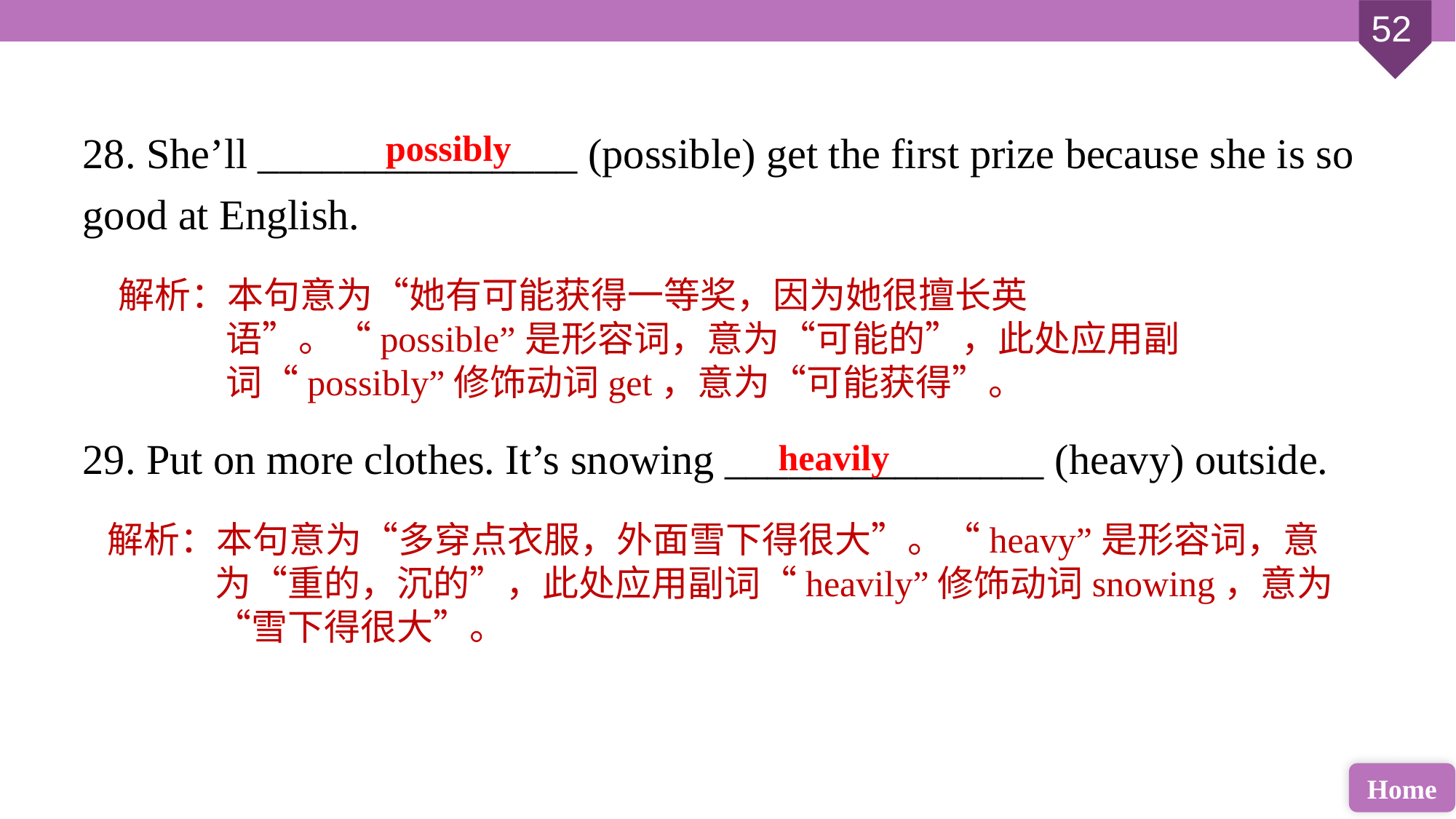

28. She’ll _______________ (possible) get the first prize because she is so good at English.

29. Put on more clothes. It’s snowing _______________ (heavy) outside.
possibly
解析：本句意为“她有可能获得一等奖，因为她很擅长英语”。“possible”是形容词，意为“可能的”，此处应用副词“possibly”修饰动词get，意为“可能获得”。
heavily
解析：本句意为“多穿点衣服，外面雪下得很大”。“heavy”是形容词，意为“重的，沉的”，此处应用副词“heavily”修饰动词snowing，意为“雪下得很大”。